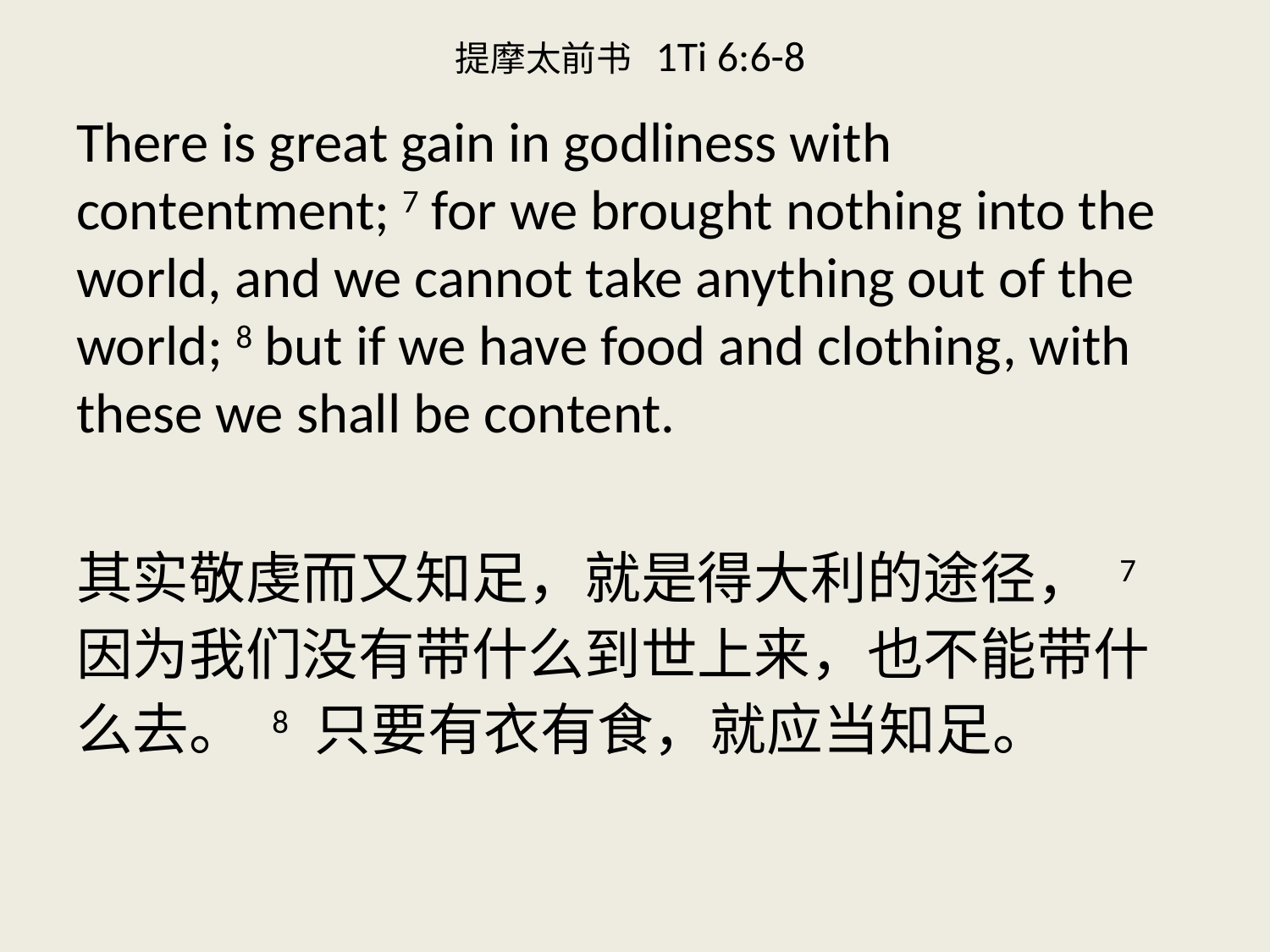

# 提摩太前书  1Ti 6:6-8
There is great gain in godliness with contentment; 7 for we brought nothing into the world, and we cannot take anything out of the world; 8 but if we have food and clothing, with these we shall be content.

其实敬虔而又知足，就是得大利的途径， 7 因为我们没有带什么到世上来，也不能带什么去。 8 只要有衣有食，就应当知足。